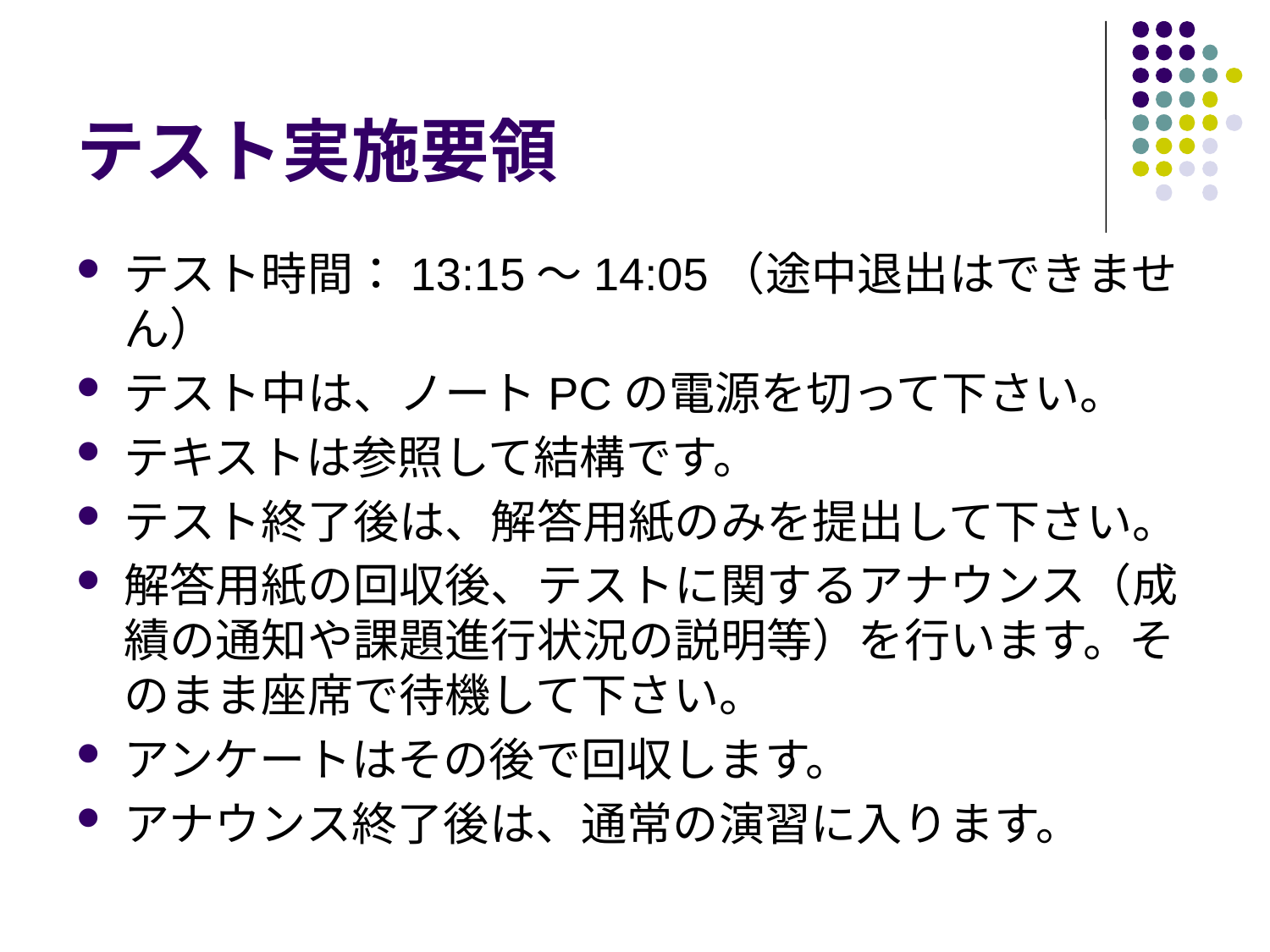

# テスト実施要領
テスト時間：13:15～14:05（途中退出はできません）
テスト中は、ノートPCの電源を切って下さい。
テキストは参照して結構です。
テスト終了後は、解答用紙のみを提出して下さい。
解答用紙の回収後、テストに関するアナウンス（成績の通知や課題進行状況の説明等）を行います。そのまま座席で待機して下さい。
アンケートはその後で回収します。
アナウンス終了後は、通常の演習に入ります。